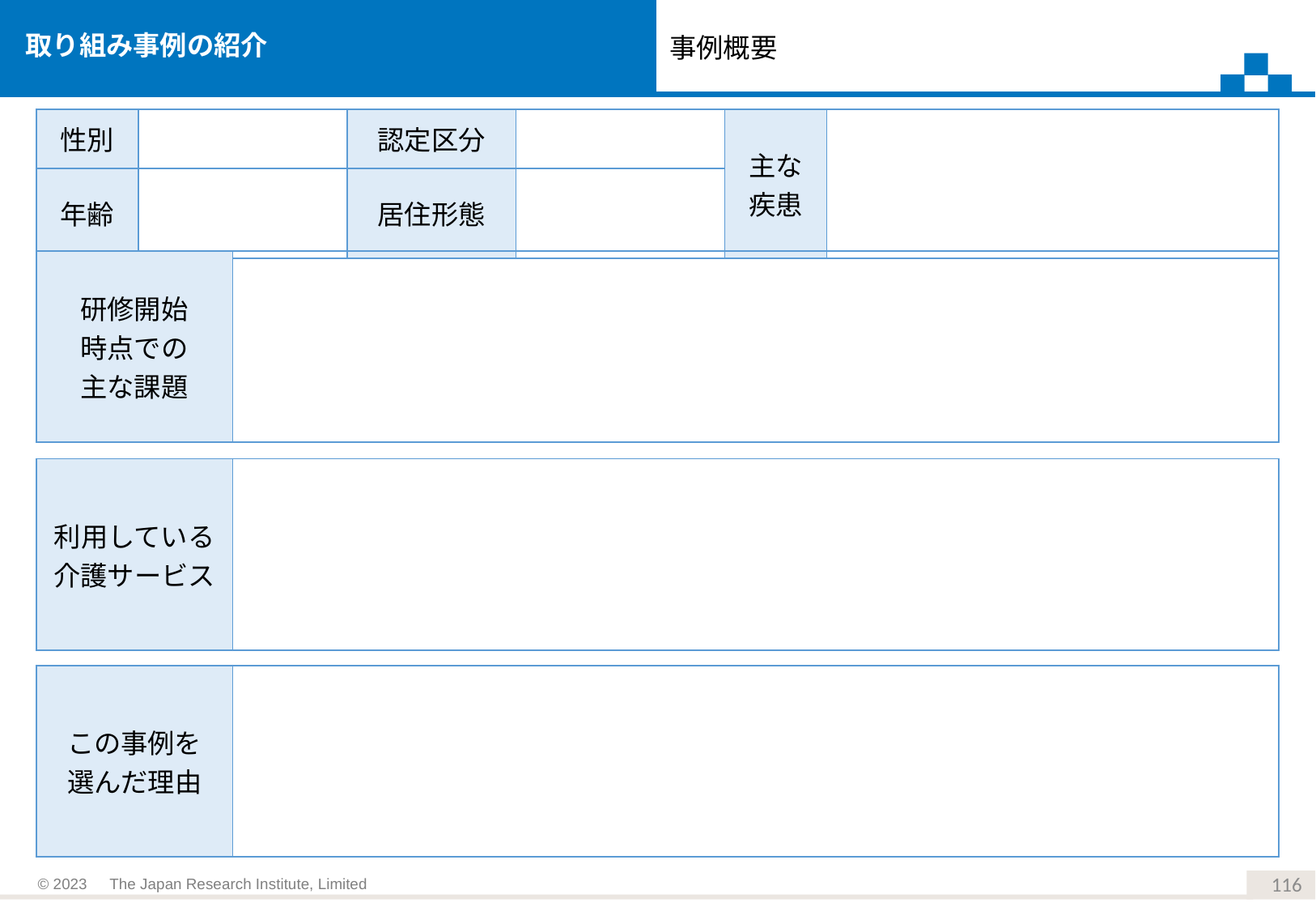

事例概要
# 取り組み事例の紹介
| 性別 |  | 認定区分 |  | 主な 疾患 |  |
| --- | --- | --- | --- | --- | --- |
| 年齢 |  | 居住形態 |  |  |  |
| 研修開始 時点での 主な課題 |  |
| --- | --- |
| 利用している 介護サービス |  |
| --- | --- |
| この事例を 選んだ理由 |  |
| --- | --- |
116